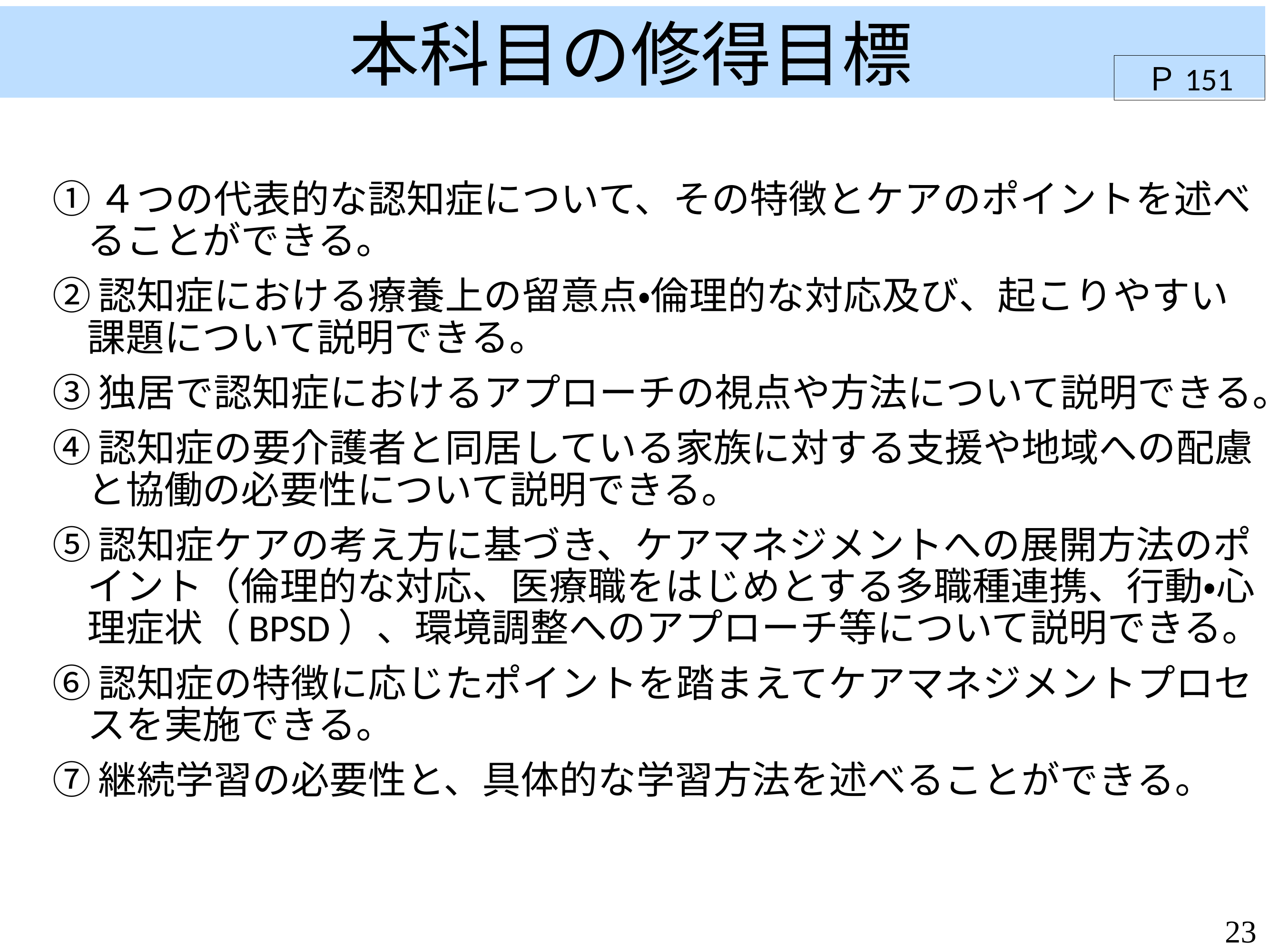

本科目の修得目標
Ｐ151
①４つの代表的な認知症について、その特徴とケアのポイントを述べることができる。
②認知症における療養上の留意点・倫理的な対応及び、起こりやすい課題について説明できる。
③独居で認知症におけるアプローチの視点や方法について説明できる。
④認知症の要介護者と同居している家族に対する支援や地域への配慮と協働の必要性について説明できる。
⑤認知症ケアの考え方に基づき、ケアマネジメントへの展開方法のポイント（倫理的な対応、医療職をはじめとする多職種連携、行動・心理症状（BPSD）、環境調整へのアプローチ等について説明できる。
⑥認知症の特徴に応じたポイントを踏まえてケアマネジメントプロセスを実施できる。
⑦継続学習の必要性と、具体的な学習方法を述べることができる。
23